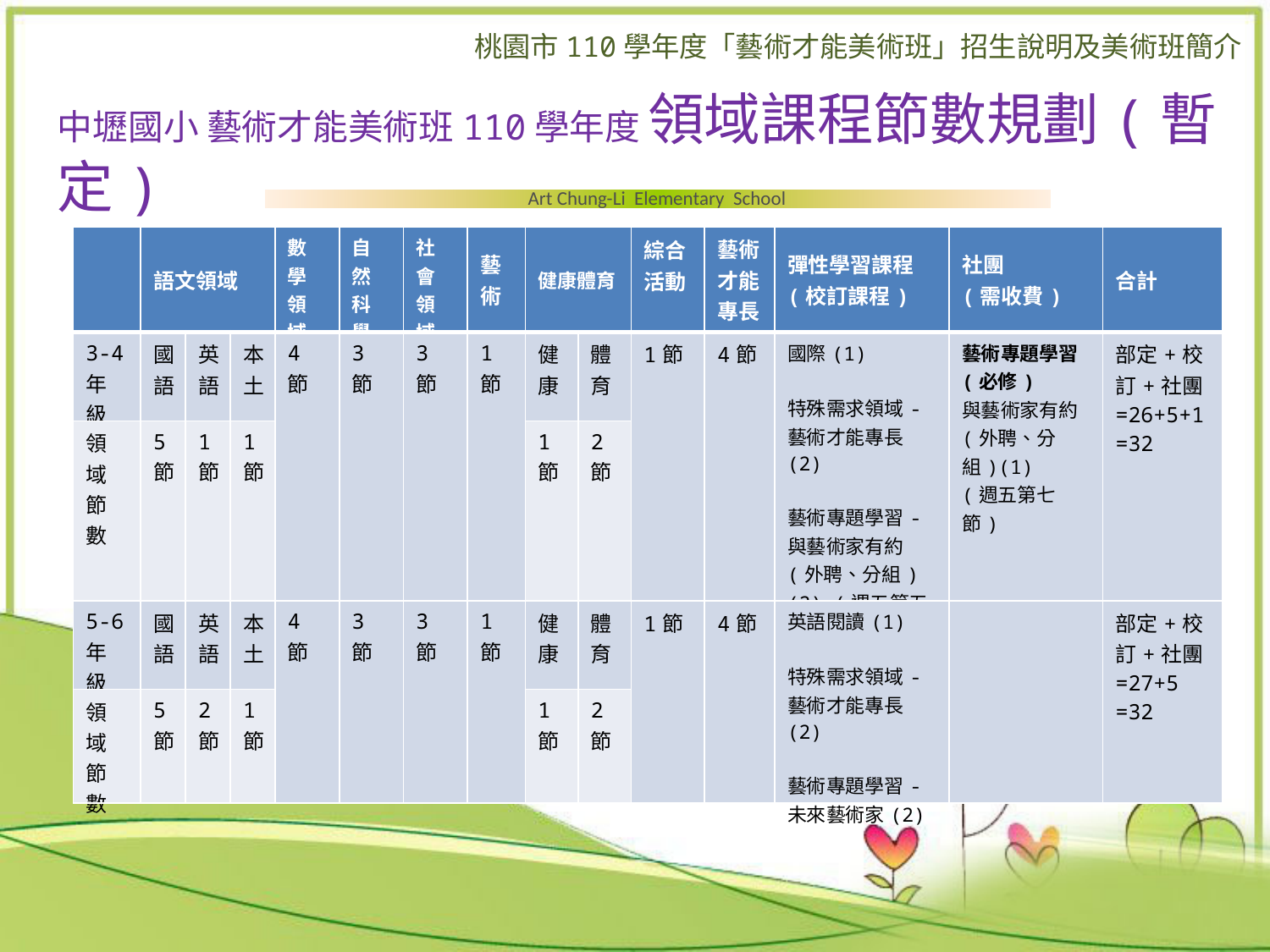

中壢國小 藝術才能美術班110學年度 領域課程節數規劃(暫定)
Art Chung-Li  Elementary  School

|  | 語文領域 |  |  | 數學領域 | 自然科學 | 社會領域 | 藝術 | 健康體育 |  | 綜合活動 | 藝術才能專長 | 彈性學習課程 (校訂課程) | 社團 (需收費) | 合計 |
| --- | --- | --- | --- | --- | --- | --- | --- | --- | --- | --- | --- | --- | --- | --- |
| 3-4年級 | 國語 | 英語 | 本土 | 4節 | 3節 | 3節 | 1節 | 健康 | 體育 | 1節 | 4節 | 國際(1) 特殊需求領域- 藝術才能專長(2) 藝術專題學習- 與藝術家有約 (外聘、分組)(2) (週五第五節和第六節) | 藝術專題學習(必修) 與藝術家有約(外聘、分組)(1) (週五第七節) | 部定+校訂+社團=26+5+1 =32 |
| 領域節數 | 5節 | 1節 | 1節 |  |  |  |  | 1節 | 2節 |  |  |  |  |  |
| 5-6年級 | 國語 | 英語 | 本土 | 4節 | 3節 | 3節 | 1節 | 健康 | 體育 | 1節 | 4節 | 英語閱讀(1) 特殊需求領域- 藝術才能專長(2) 藝術專題學習- 未來藝術家(2) |  | 部定+校訂+社團=27+5 =32 |
| 領域節數 | 5節 | 2節 | 1節 |  |  |  |  | 1節 | 2節 |  |  |  |  |  |